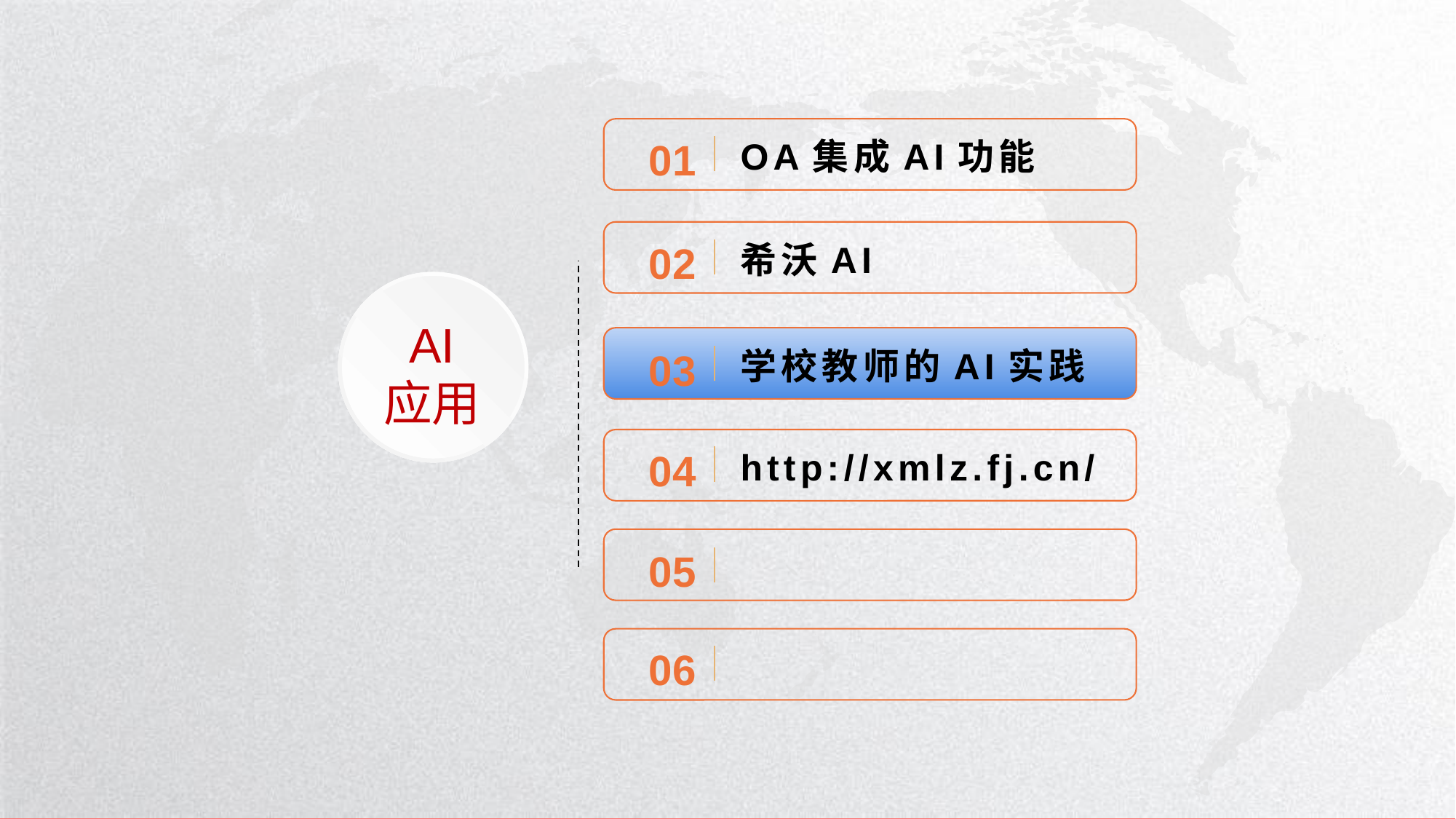

01
OA集成AI功能

02
希沃AI
AI
应用

03
学校教师的AI实践

04
http://xmlz.fj.cn/

05

06